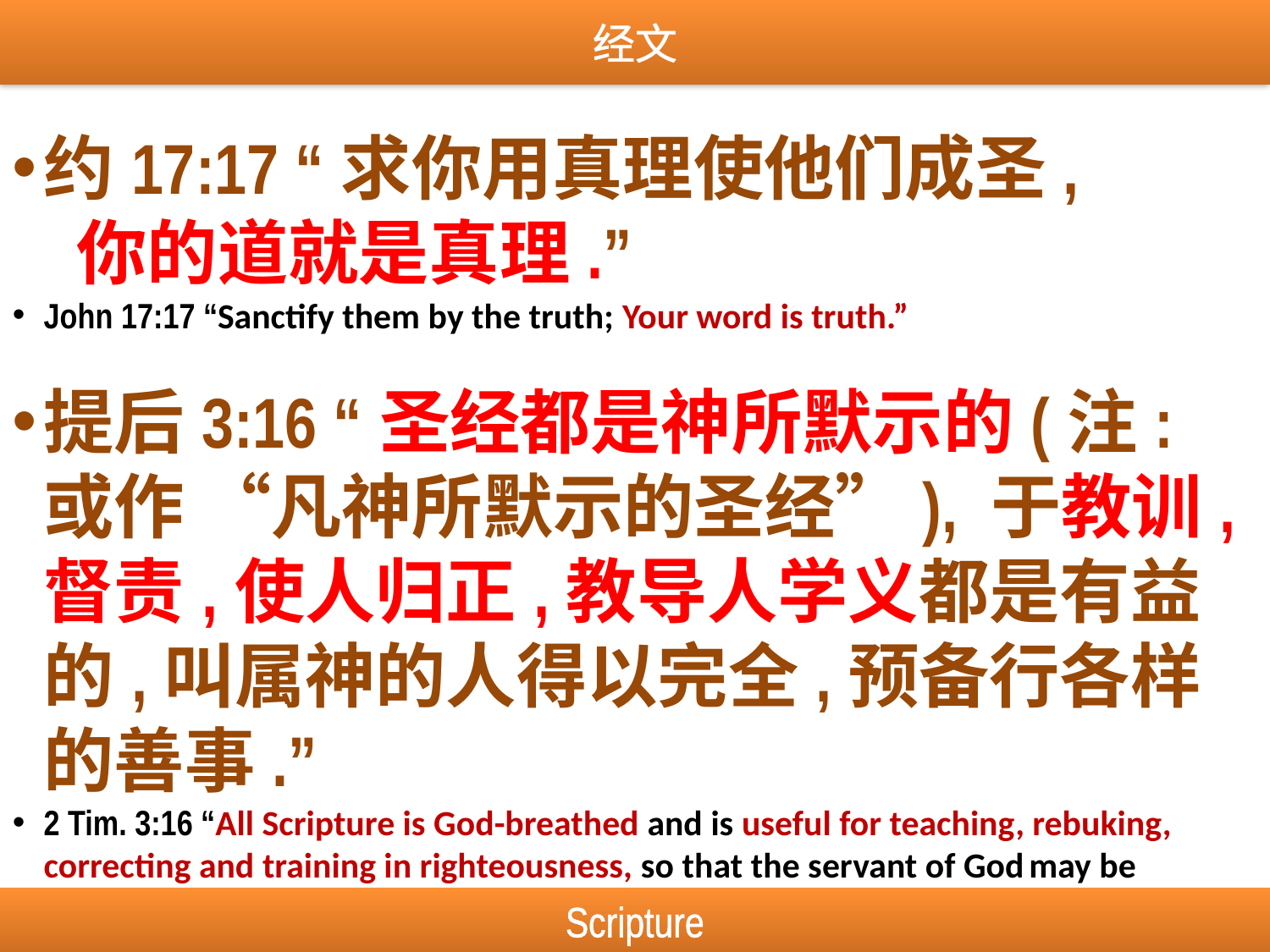

经文
约17:17 “求你用真理使他们成圣,             你的道就是真理.”
John 17:17 “Sanctify them by the truth; Your word is truth.”

提后3:16 “圣经都是神所默示的(注:或作 “凡神所默示的圣经”), 于教训,督责,使人归正,教导人学义都是有益的,叫属神的人得以完全,预备行各样的善事.”
2 Tim. 3:16 “All Scripture is God-breathed and is useful for teaching, rebuking, correcting and training in righteousness, so that the servant of God may be thoroughly equipped for every good work.”
Scripture